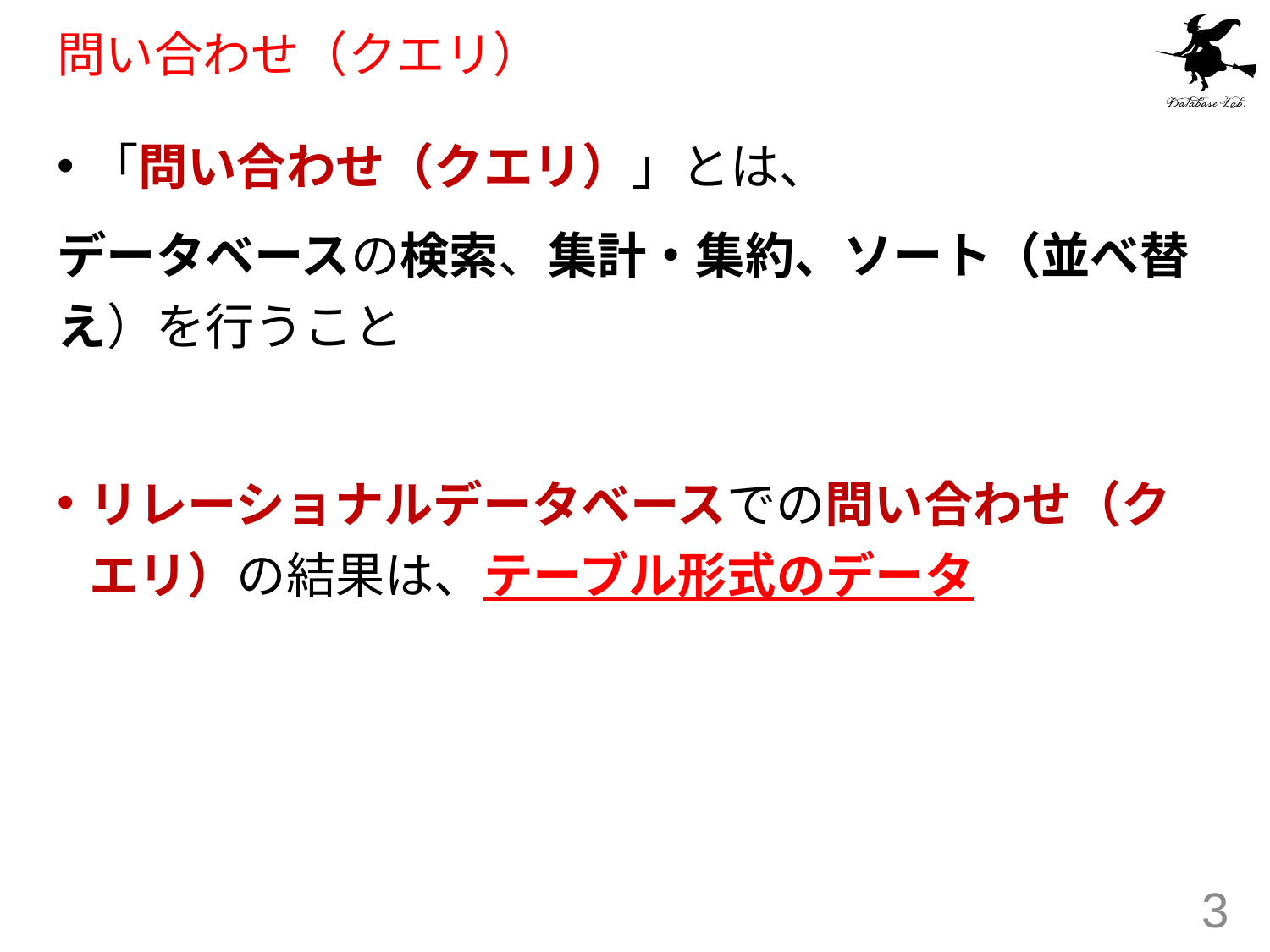

# 問い合わせ（クエリ）
「問い合わせ（クエリ）」とは、
データベースの検索、集計・集約、ソート（並べ替え）を行うこと

リレーショナルデータベースでの問い合わせ（クエリ）の結果は、テーブル形式のデータ

3